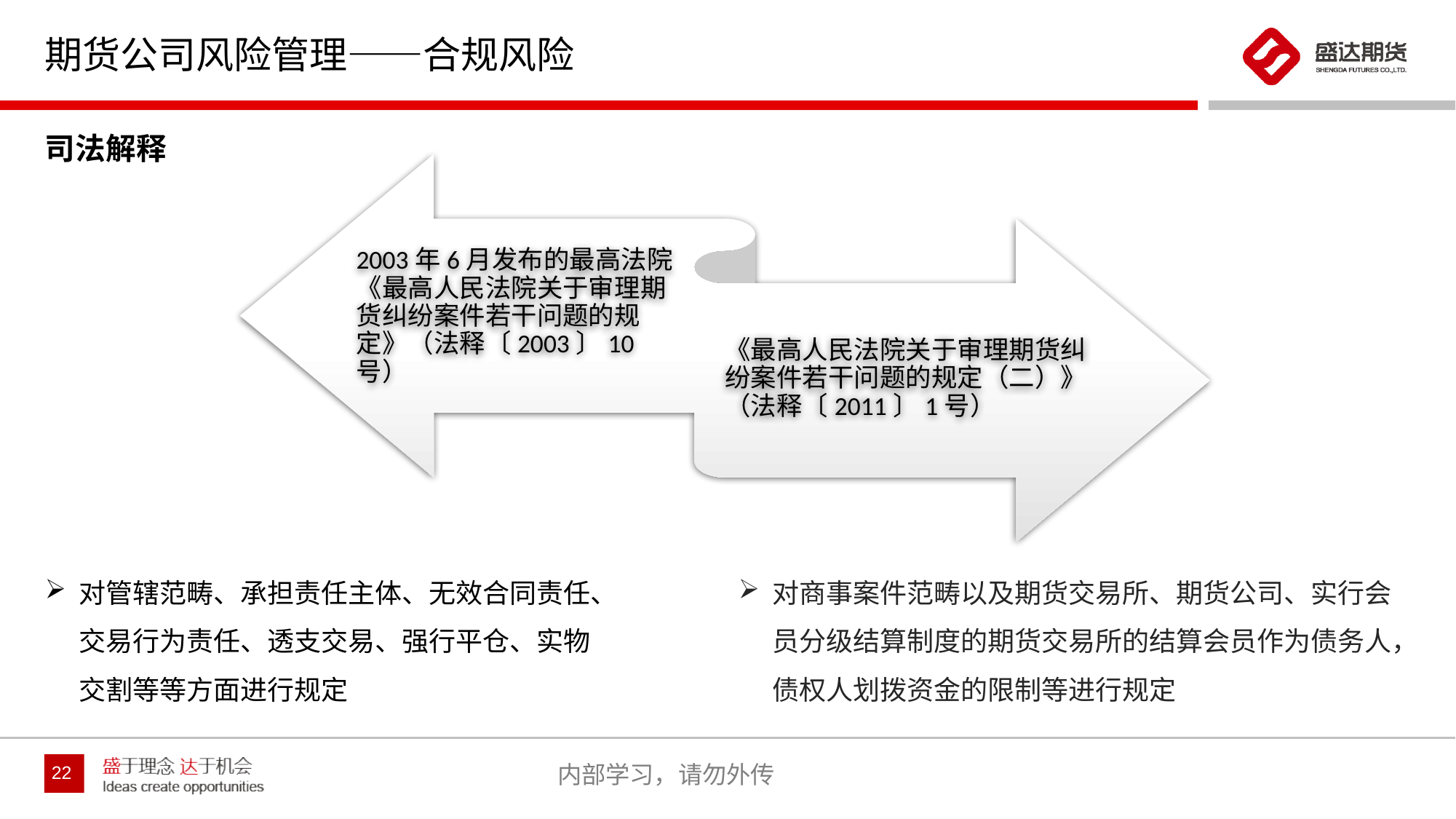

# 期货公司风险管理——合规风险
司法解释
2003年6月发布的最高法院《最高人民法院关于审理期货纠纷案件若干问题的规定》（法释〔2003〕10号）
《最高人民法院关于审理期货纠纷案件若干问题的规定（二）》（法释〔2011〕1号）
对管辖范畴、承担责任主体、无效合同责任、交易行为责任、透支交易、强行平仓、实物交割等等方面进行规定
对商事案件范畴以及期货交易所、期货公司、实行会员分级结算制度的期货交易所的结算会员作为债务人，债权人划拨资金的限制等进行规定